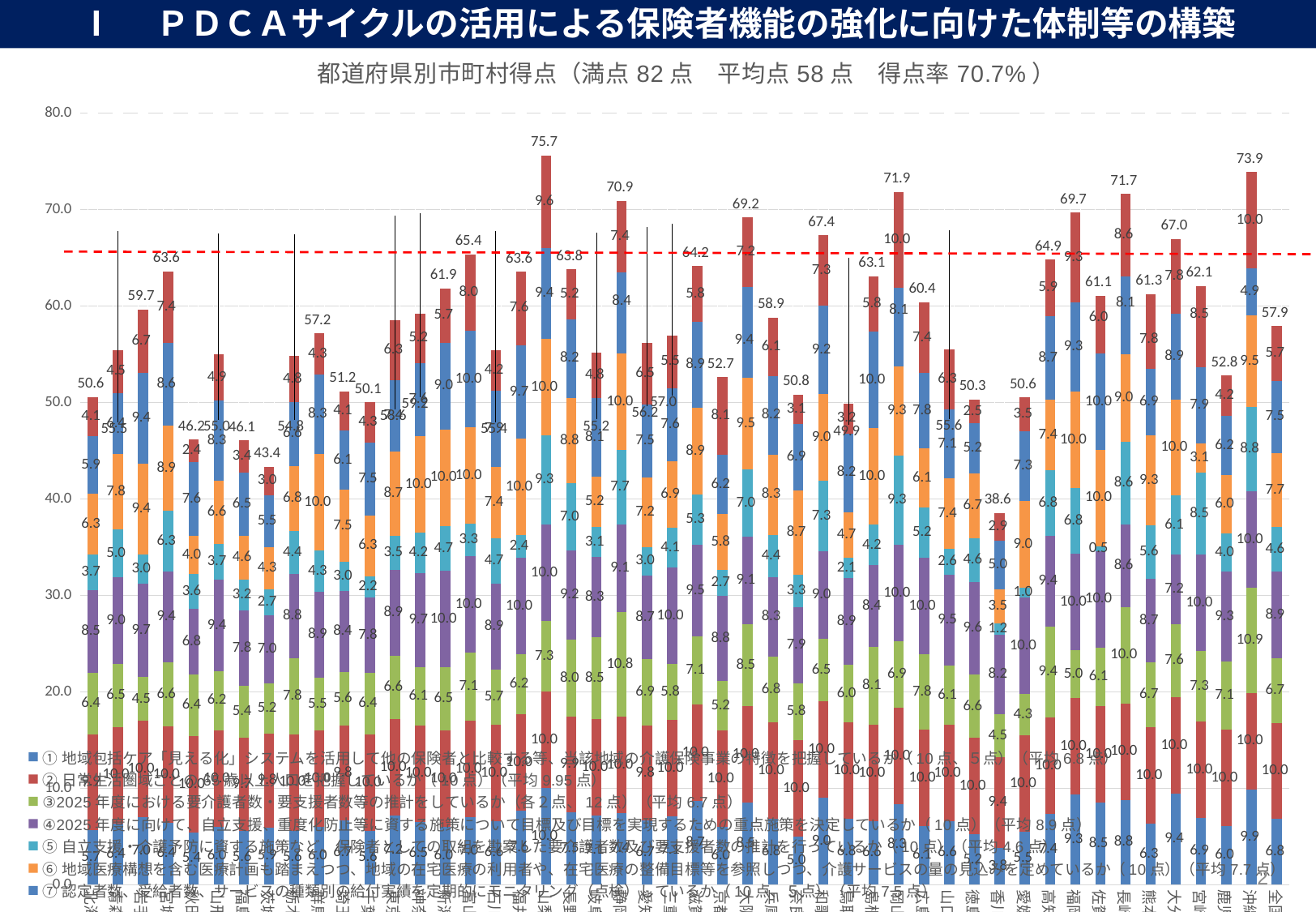

Ⅰ　ＰＤＣＡサイクルの活用による保険者機能の強化に向けた体制等の構築

### Chart: 都道府県別市町村得点（満点82点　平均点58点　得点率70.7%）

| Category | ①地域包括ケア「見える化」システムを活用して他の保険者と比較する等、当該地域の介護保険事業の特徴を把握しているか（10点、５点）（平均6.8点） | ②日常生活圏域ごとの65歳以上人口を把握しているか（10点）（平均9.95点） | ③2025年度における要介護者数・要支援者数等の推計をしているか（各２点、12点）（平均6.7点） | ④2025年度に向けて、自立支援、重度化防止等に資する施策について目標及び目標を実現するための重点施策を決定しているか（10点）（平均8.9点） | ⑤自立支援・介護予防に資する施策など、保険者としての取組を勘案した要介護者数及び要支援者数の推計を行っているか（10点）（平均4.6点） | ⑥地域医療構想を含む医療計画も踏まえつつ、地域の在宅医療の利用者や、在宅医療の整備目標等を参照しつつ、介護サービスの量の見込みを定めているか（10点）（平均7.7点） | ⑦認定者数、受給者数、サービスの種類別の給付実績を定期的にモニタリング（点検）しているか（10点、５点）（平均7.5点） | ⑧介護保険事業計画の目標が未達成であった場合に、具体的な改善策や、理由の提示と目標の見直しといった取組を講じているか（10点）（平均5.7点） |  |
|---|---|---|---|---|---|---|---|---|---|
| 北海道 | 5.670391061452514 | 9.94413407821229 | 6.368715083798882 | 8.547486033519553 | 3.6871508379888267 | 6.312849162011173 | 5.949720670391062 | 4.134078212290503 | 50.6145251396648 |
| 青森県 | 6.375 | 10.0 | 6.5 | 9.0 | 5.0 | 7.75 | 6.375 | 4.5 | 55.5 |
| 岩手県 | 6.96969696969697 | 10.0 | 4.545454545454546 | 9.696969696969697 | 3.0303030303030303 | 9.393939393939394 | 9.393939393939394 | 6.666666666666667 | 59.696969696969695 |
| 宮城県 | 6.428571428571429 | 10.0 | 6.628571428571429 | 9.428571428571429 | 6.285714285714286 | 8.857142857142858 | 8.571428571428571 | 7.428571428571429 | 63.62857142857143 |
| 秋田県 | 5.4 | 10.0 | 6.4 | 6.8 | 3.6 | 4.0 | 7.6 | 2.4 | 46.2 |
| 山形県 | 6.0 | 10.0 | 6.171428571428572 | 9.428571428571429 | 3.7142857142857144 | 6.571428571428571 | 8.285714285714286 | 4.857142857142857 | 55.028571428571425 |
| 福島県 | 5.593220338983051 | 9.661016949152541 | 5.3559322033898304 | 7.796610169491525 | 3.2203389830508473 | 4.576271186440678 | 6.52542372881356 | 3.389830508474576 | 46.1186440677966 |
| 茨城県 | 5.909090909090909 | 9.772727272727273 | 5.181818181818182 | 7.045454545454546 | 2.727272727272727 | 4.318181818181818 | 5.454545454545454 | 2.9545454545454546 | 43.36363636363637 |
| 栃木県 | 5.6 | 10.0 | 7.84 | 8.8 | 4.4 | 6.8 | 6.6 | 4.8 | 54.83999999999999 |
| 群馬県 | 6.0 | 10.0 | 5.485714285714286 | 8.857142857142858 | 4.285714285714286 | 10.0 | 8.285714285714286 | 4.285714285714286 | 57.2 |
| 埼玉県 | 6.666666666666667 | 9.841269841269842 | 5.555555555555555 | 8.412698412698413 | 3.015873015873016 | 7.4603174603174605 | 6.111111111111111 | 4.126984126984127 | 51.19047619047619 |
| 千葉県 | 5.555555555555555 | 10.0 | 6.444444444444445 | 7.777777777777778 | 2.2222222222222223 | 6.296296296296297 | 7.5 | 4.2592592592592595 | 50.05555555555556 |
| 東京都 | 7.17741935483871 | 10.0 | 6.580645161290323 | 8.870967741935484 | 3.5483870967741935 | 8.709677419354838 | 7.419354838709677 | 6.290322580645161 | 58.59677419354839 |
| 神奈川県 | 6.515151515151516 | 10.0 | 6.0606060606060606 | 9.696969696969697 | 4.242424242424242 | 10.0 | 7.575757575757576 | 5.151515151515151 | 59.24242424242424 |
| 新潟県 | 6.0 | 10.0 | 6.533333333333333 | 10.0 | 4.666666666666667 | 10.0 | 9.0 | 5.666666666666667 | 61.86666666666666 |
| 富山県 | 7.0 | 10.0 | 7.066666666666666 | 10.0 | 3.3333333333333335 | 10.0 | 10.0 | 8.0 | 65.4 |
| 石川県 | 6.578947368421052 | 10.0 | 5.684210526315789 | 8.947368421052632 | 4.7368421052631575 | 7.368421052631579 | 7.894736842105263 | 4.2105263157894735 | 55.42105263157894 |
| 福井県 | 7.647058823529412 | 10.0 | 6.235294117647059 | 10.0 | 2.3529411764705883 | 10.0 | 9.705882352941176 | 7.647058823529412 | 63.588235294117645 |
| 山梨県 | 10.0 | 10.0 | 7.333333333333333 | 10.0 | 9.25925925925926 | 10.0 | 9.444444444444445 | 9.62962962962963 | 75.66666666666667 |
| 長野県 | 7.532467532467533 | 9.87012987012987 | 8.0 | 9.220779220779221 | 7.012987012987013 | 8.831168831168831 | 8.181818181818182 | 5.194805194805195 | 63.84415584415585 |
| 岐阜県 | 7.142857142857143 | 10.0 | 8.523809523809524 | 8.333333333333334 | 3.0952380952380953 | 5.238095238095238 | 8.095238095238095 | 4.761904761904762 | 55.19047619047619 |
| 静岡県 | 7.428571428571429 | 10.0 | 10.8 | 9.142857142857142 | 7.714285714285714 | 10.0 | 8.428571428571429 | 7.428571428571429 | 70.94285714285715 |
| 愛知県 | 6.666666666666667 | 9.814814814814815 | 6.888888888888889 | 8.703703703703704 | 2.962962962962963 | 7.222222222222222 | 7.5 | 6.481481481481482 | 56.24074074074074 |
| 三重県 | 7.068965517241379 | 10.0 | 5.793103448275862 | 10.0 | 4.137931034482759 | 6.896551724137931 | 7.586206896551724 | 5.517241379310345 | 57.0 |
| 滋賀県 | 8.68421052631579 | 10.0 | 7.052631578947368 | 9.473684210526315 | 5.2631578947368425 | 8.947368421052632 | 8.947368421052632 | 5.7894736842105265 | 64.1578947368421 |
| 京都府 | 5.961538461538462 | 10.0 | 5.153846153846154 | 8.846153846153847 | 2.6923076923076925 | 5.769230769230769 | 6.153846153846154 | 8.076923076923077 | 52.653846153846146 |
| 大阪府 | 8.488372093023257 | 10.0 | 8.511627906976743 | 9.069767441860465 | 6.976744186046512 | 9.534883720930232 | 9.418604651162791 | 7.209302325581396 | 69.20930232558139 |
| 兵庫県 | 6.829268292682927 | 10.0 | 6.780487804878049 | 8.292682926829269 | 4.390243902439025 | 8.292682926829269 | 8.170731707317072 | 6.097560975609756 | 58.85365853658537 |
| 奈良県 | 5.0 | 10.0 | 5.846153846153846 | 7.948717948717949 | 3.3333333333333335 | 8.717948717948717 | 6.923076923076923 | 3.076923076923077 | 50.846153846153854 |
| 和歌山県 | 9.0 | 10.0 | 6.533333333333333 | 9.0 | 7.333333333333333 | 9.0 | 9.166666666666666 | 7.333333333333333 | 67.36666666666666 |
| 鳥取県 | 6.842105263157895 | 10.0 | 6.0 | 8.947368421052632 | 2.1052631578947367 | 4.7368421052631575 | 8.157894736842104 | 3.1578947368421053 | 49.94736842105263 |
| 島根県 | 6.578947368421052 | 10.0 | 8.105263157894736 | 8.421052631578947 | 4.2105263157894735 | 10.0 | 10.0 | 5.7894736842105265 | 63.10526315789473 |
| 岡山県 | 8.333333333333334 | 10.0 | 6.888888888888889 | 10.0 | 9.25925925925926 | 9.25925925925926 | 8.148148148148149 | 10.0 | 71.8888888888889 |
| 広島県 | 6.086956521739131 | 10.0 | 7.826086956521739 | 10.0 | 5.217391304347826 | 6.086956521739131 | 7.826086956521739 | 7.391304347826087 | 60.43478260869566 |
| 山口県 | 6.578947368421052 | 10.0 | 6.105263157894737 | 9.473684210526315 | 2.6315789473684212 | 7.368421052631579 | 7.105263157894737 | 6.315789473684211 | 55.57894736842105 |
| 徳島県 | 5.208333333333333 | 10.0 | 6.583333333333333 | 9.583333333333334 | 4.583333333333333 | 6.666666666666667 | 5.208333333333333 | 2.5 | 50.333333333333336 |
| 香川県 | 3.823529411764706 | 9.411764705882353 | 4.470588235294118 | 8.235294117647058 | 1.1764705882352942 | 3.5294117647058822 | 5.0 | 2.9411764705882355 | 38.58823529411765 |
| 愛媛県 | 5.5 | 10.0 | 4.3 | 10.0 | 1.0 | 9.0 | 7.25 | 3.5 | 50.55 |
| 高知県 | 7.352941176470588 | 10.0 | 9.411764705882353 | 9.411764705882353 | 6.764705882352941 | 7.352941176470588 | 8.676470588235293 | 5.882352941176471 | 64.85294117647058 |
| 福岡県 | 9.333333333333334 | 10.0 | 4.966666666666667 | 10.0 | 6.833333333333333 | 10.0 | 9.25 | 9.333333333333334 | 69.71666666666667 |
| 佐賀県 | 8.5 | 10.0 | 6.1 | 10.0 | 0.5 | 10.0 | 10.0 | 6.0 | 61.1 |
| 長崎県 | 8.80952380952381 | 10.0 | 10.0 | 8.571428571428571 | 8.571428571428571 | 9.047619047619047 | 8.095238095238095 | 8.571428571428571 | 71.66666666666667 |
| 熊本県 | 6.333333333333333 | 10.0 | 6.711111111111111 | 8.666666666666666 | 5.555555555555555 | 9.333333333333334 | 6.888888888888889 | 7.777777777777778 | 61.26666666666667 |
| 大分県 | 9.444444444444445 | 10.0 | 7.555555555555555 | 7.222222222222222 | 6.111111111111111 | 10.0 | 8.88888888888889 | 7.777777777777778 | 66.99999999999999 |
| 宮崎県 | 6.923076923076923 | 10.0 | 7.3076923076923075 | 10.0 | 8.461538461538462 | 3.076923076923077 | 7.884615384615385 | 8.461538461538462 | 62.11538461538461 |
| 鹿児島県 | 6.046511627906977 | 10.0 | 7.116279069767442 | 9.30232558139535 | 3.953488372093023 | 6.046511627906977 | 6.162790697674419 | 4.186046511627907 | 52.8139534883721 |
| 沖縄県 | 9.878048780487806 | 10.0 | 10.878048780487806 | 10.0 | 8.78048780487805 | 9.512195121951219 | 4.878048780487805 | 10.0 | 73.92682926829268 |
| 全国 | 6.803561171740379 | 9.954049396898334 | 6.742102240091901 | 8.931648477886272 | 4.62952326249282 | 7.6852383687535895 | 7.512923607122343 | 5.686387133831132 | 57.94543365881677 |
2